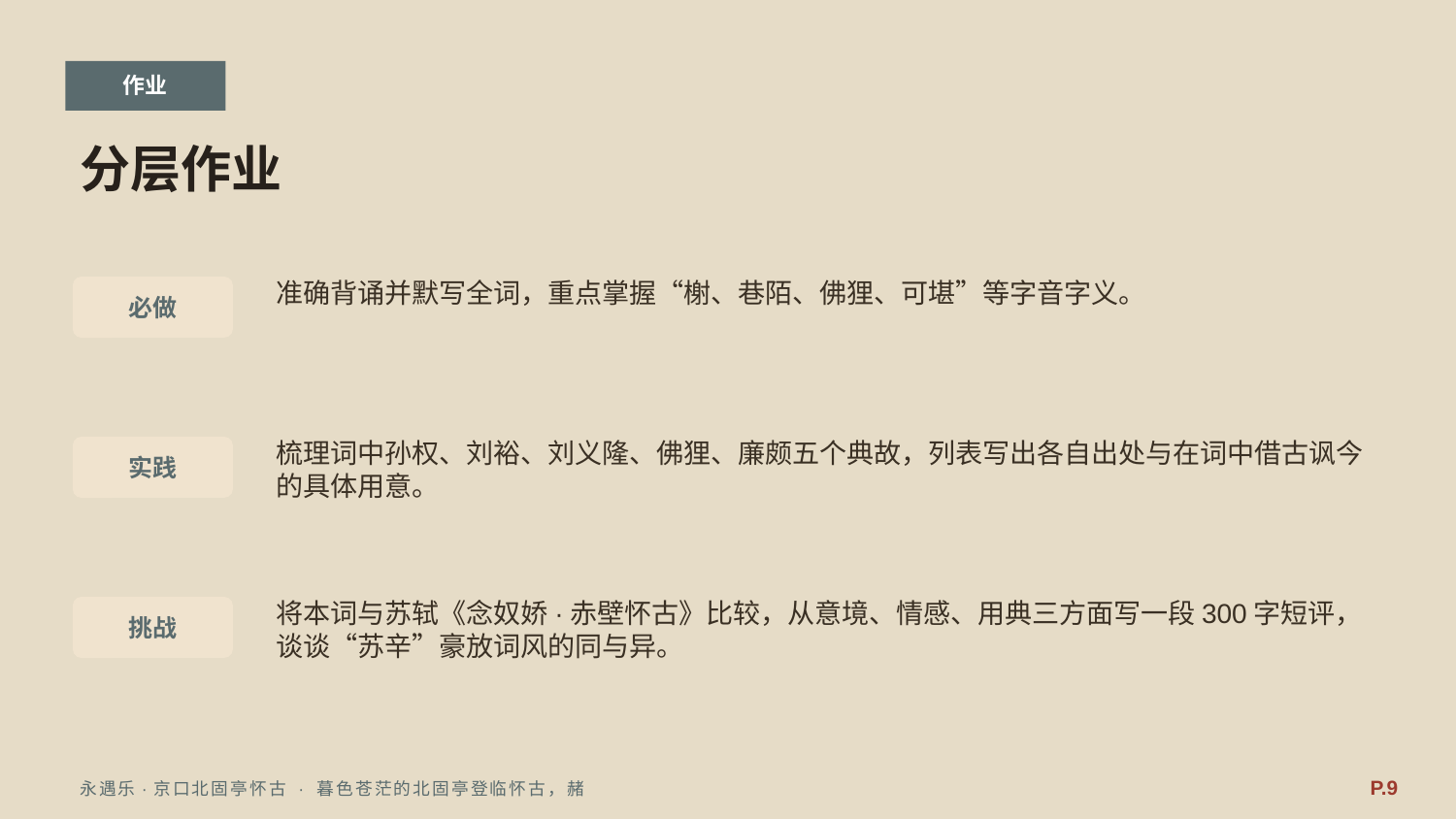

作业

分层作业
准确背诵并默写全词，重点掌握“榭、巷陌、佛狸、可堪”等字音字义。
必做

梳理词中孙权、刘裕、刘义隆、佛狸、廉颇五个典故，列表写出各自出处与在词中借古讽今的具体用意。
实践

将本词与苏轼《念奴娇·赤壁怀古》比较，从意境、情感、用典三方面写一段300字短评，谈谈“苏辛”豪放词风的同与异。
挑战

P.9
永遇乐·京口北固亭怀古 · 暮色苍茫的北固亭登临怀古，赭